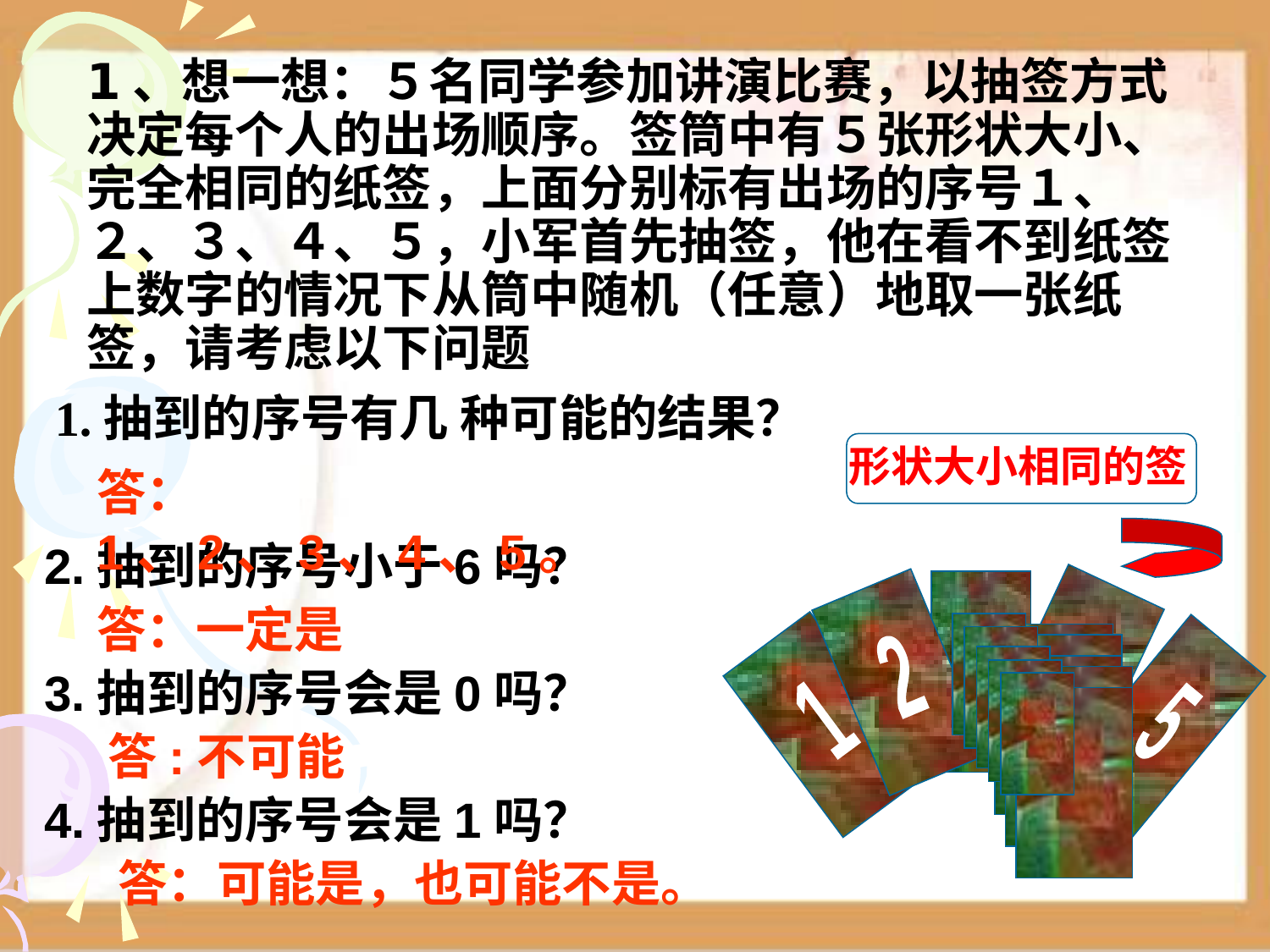

1、想一想：５名同学参加讲演比赛，以抽签方式决定每个人的出场顺序。签筒中有５张形状大小、完全相同的纸签，上面分别标有出场的序号１、２、３、４、５，小军首先抽签，他在看不到纸签上数字的情况下从筒中随机（任意）地取一张纸签，请考虑以下问题
1.抽到的序号有几 种可能的结果？
形状大小相同的签

答：1、2、3、4、5。

2.抽到的序号小于6吗？

3

4

2
答：一定是

5

1

3

？
3.抽到的序号会是0吗？

1

2

答:不可能
4.抽到的序号会是1吗？
答：可能是，也可能不是。